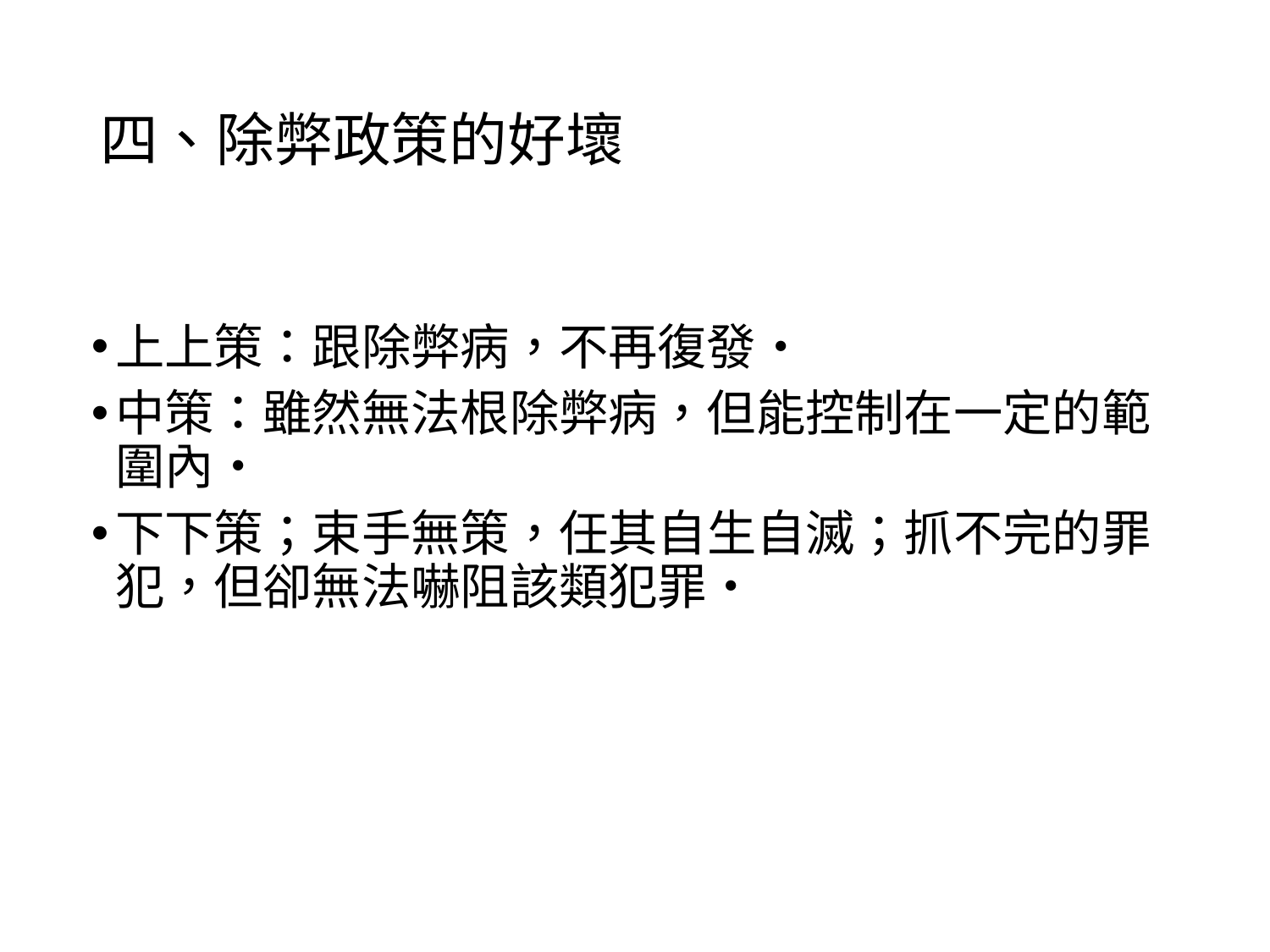

# 四、除弊政策的好壞
上上策：跟除弊病，不再復發‧
中策：雖然無法根除弊病，但能控制在一定的範圍內‧
下下策；束手無策，任其自生自滅；抓不完的罪犯，但卻無法嚇阻該類犯罪‧